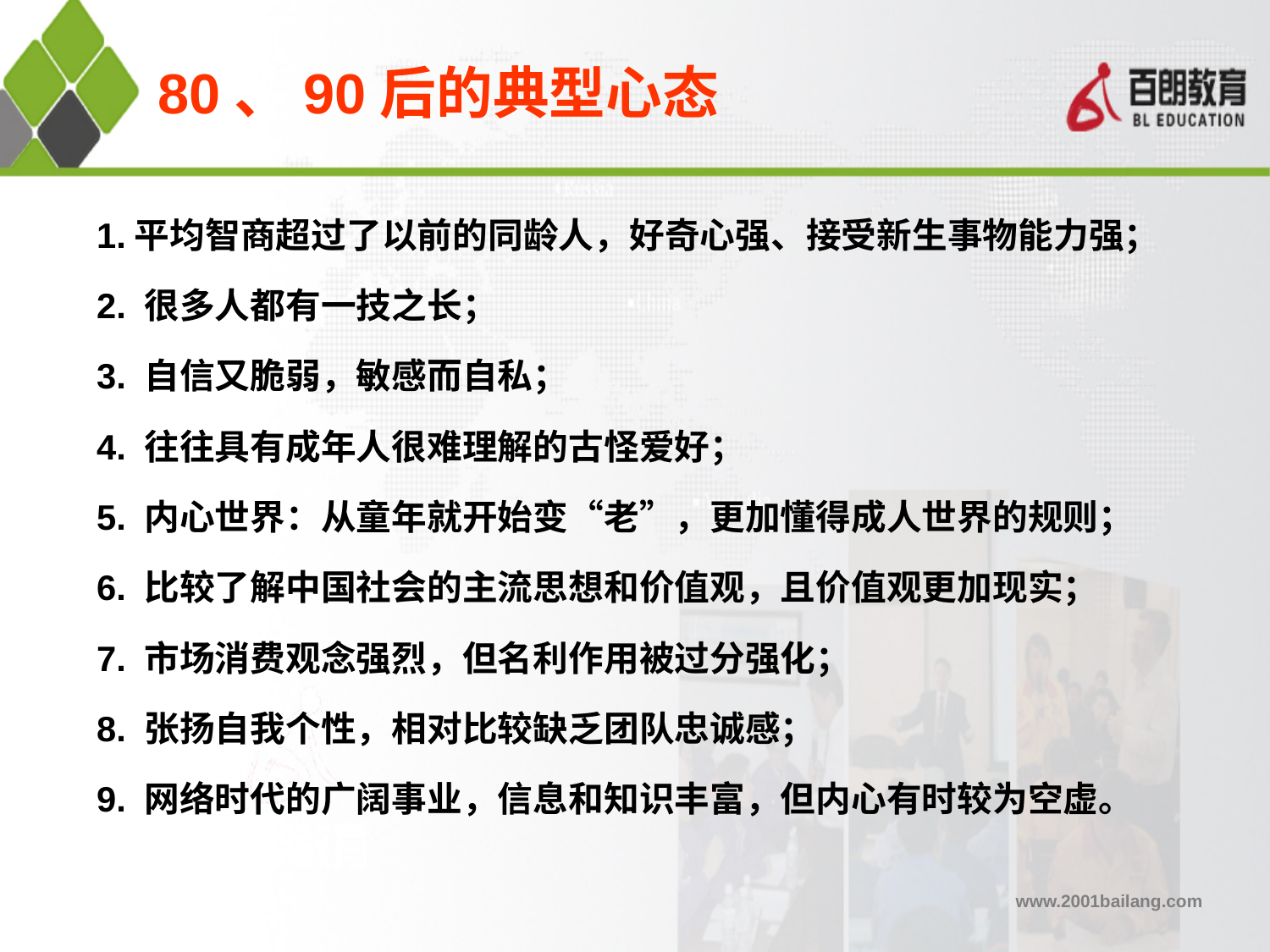

# 80、90后的典型心态
1.平均智商超过了以前的同龄人，好奇心强、接受新生事物能力强；
2. 很多人都有一技之长；
3. 自信又脆弱，敏感而自私；
4. 往往具有成年人很难理解的古怪爱好；
5. 内心世界：从童年就开始变“老”，更加懂得成人世界的规则；
6. 比较了解中国社会的主流思想和价值观，且价值观更加现实；
7. 市场消费观念强烈，但名利作用被过分强化；
8. 张扬自我个性，相对比较缺乏团队忠诚感；
9. 网络时代的广阔事业，信息和知识丰富，但内心有时较为空虚。